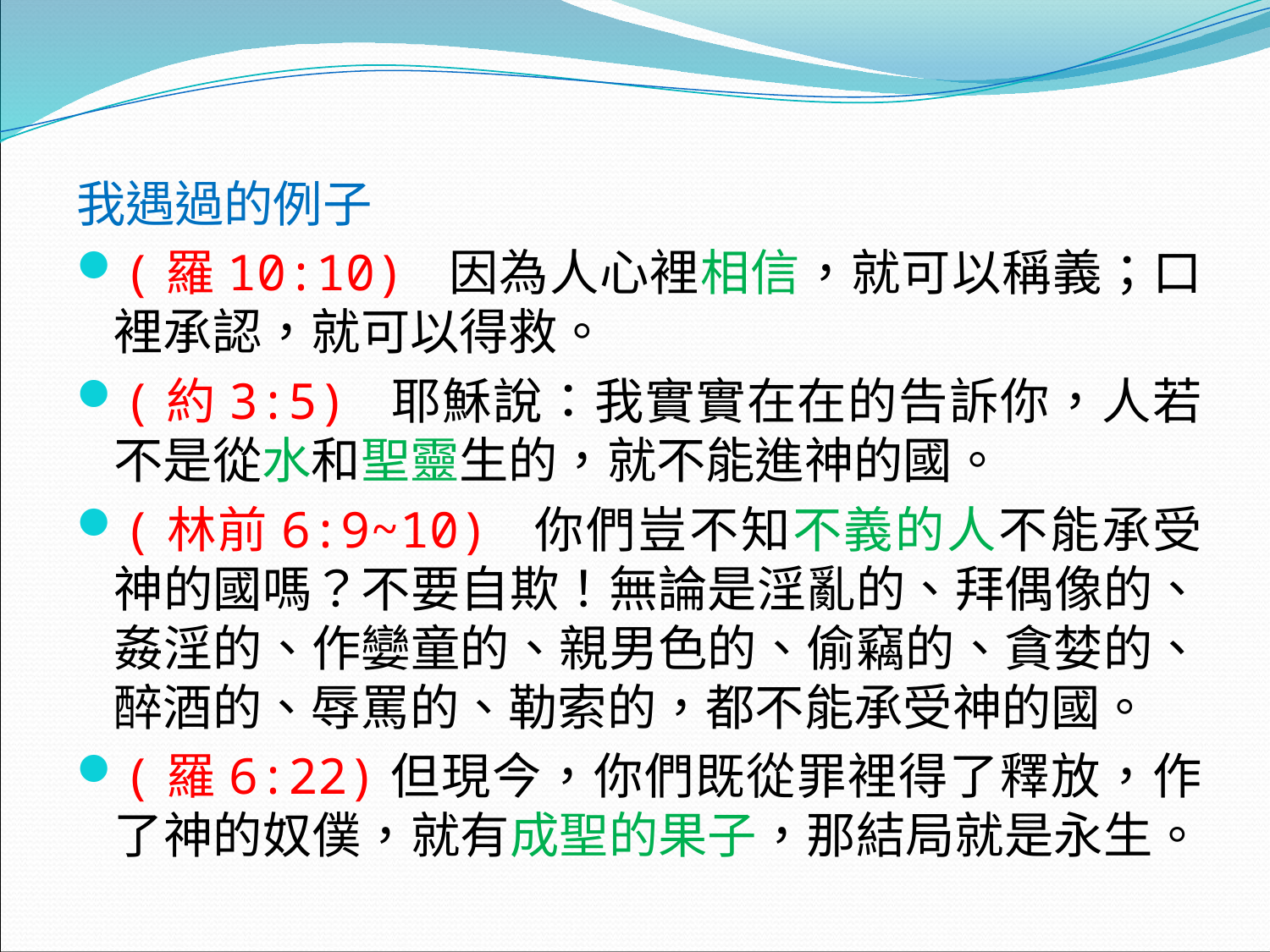

我遇過的例子
(羅10:10) 因為人心裡相信，就可以稱義；口裡承認，就可以得救。
(約3:5) 耶穌說：我實實在在的告訴你，人若不是從水和聖靈生的，就不能進神的國。
(林前6:9~10) 你們豈不知不義的人不能承受神的國嗎？不要自欺！無論是淫亂的、拜偶像的、姦淫的、作孌童的、親男色的、偷竊的、貪婪的、醉酒的、辱罵的、勒索的，都不能承受神的國。
(羅6:22)但現今，你們既從罪裡得了釋放，作了神的奴僕，就有成聖的果子，那結局就是永生。